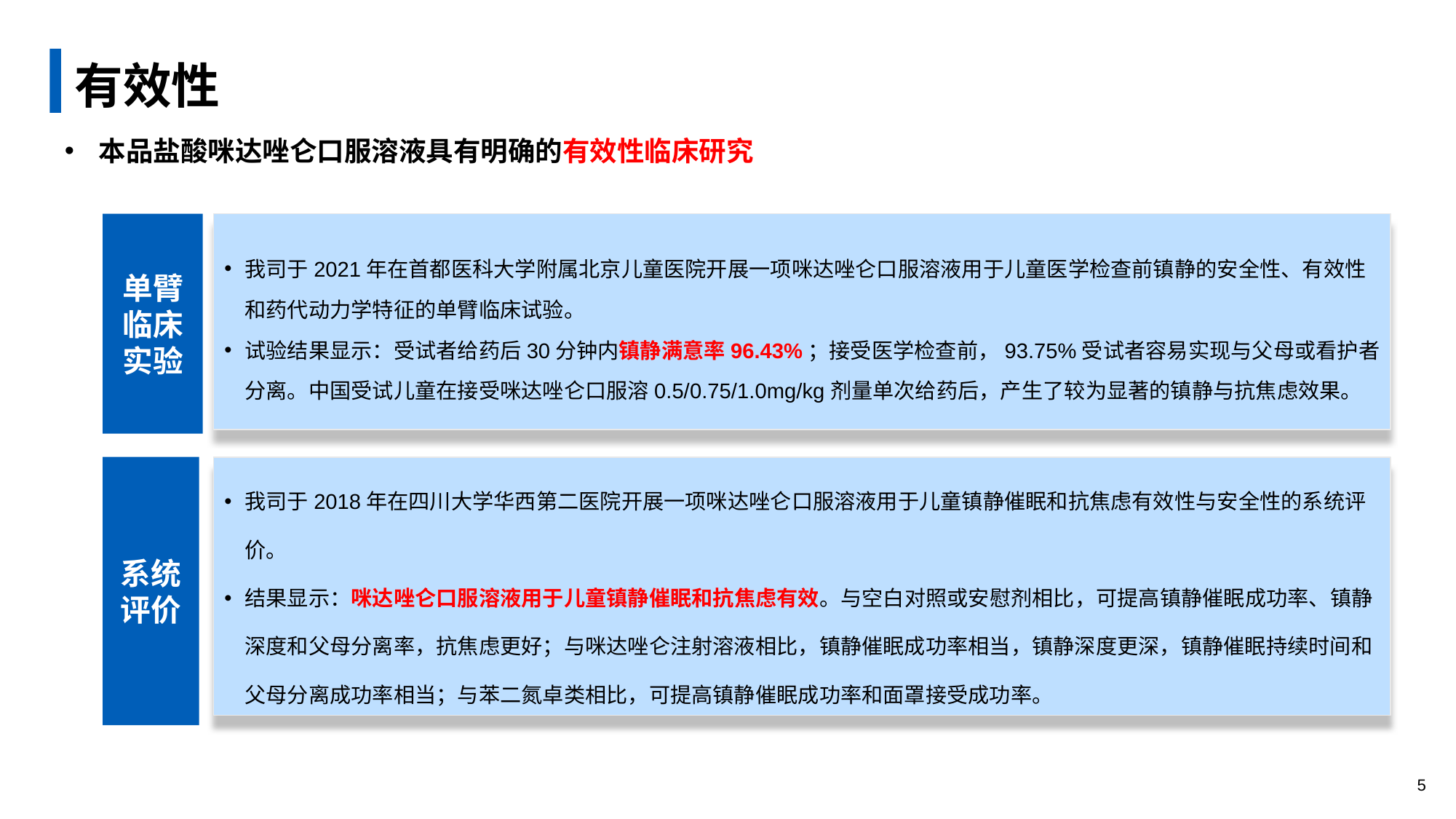

# 有效性
本品盐酸咪达唑仑口服溶液具有明确的有效性临床研究
单臂临床实验
我司于2021年在首都医科大学附属北京儿童医院开展一项咪达唑仑口服溶液用于儿童医学检查前镇静的安全性、有效性和药代动力学特征的单臂临床试验。
试验结果显示：受试者给药后30分钟内镇静满意率96.43%；接受医学检查前，93.75%受试者容易实现与父母或看护者分离。中国受试儿童在接受咪达唑仑口服溶0.5/0.75/1.0mg/kg剂量单次给药后，产生了较为显著的镇静与抗焦虑效果。
系统评价
我司于2018年在四川大学华西第二医院开展一项咪达唑仑口服溶液用于儿童镇静催眠和抗焦虑有效性与安全性的系统评价。
结果显示：咪达唑仑口服溶液用于儿童镇静催眠和抗焦虑有效。与空白对照或安慰剂相比，可提高镇静催眠成功率、镇静深度和父母分离率，抗焦虑更好；与咪达唑仑注射溶液相比，镇静催眠成功率相当，镇静深度更深，镇静催眠持续时间和父母分离成功率相当；与苯二氮卓类相比，可提高镇静催眠成功率和面罩接受成功率。